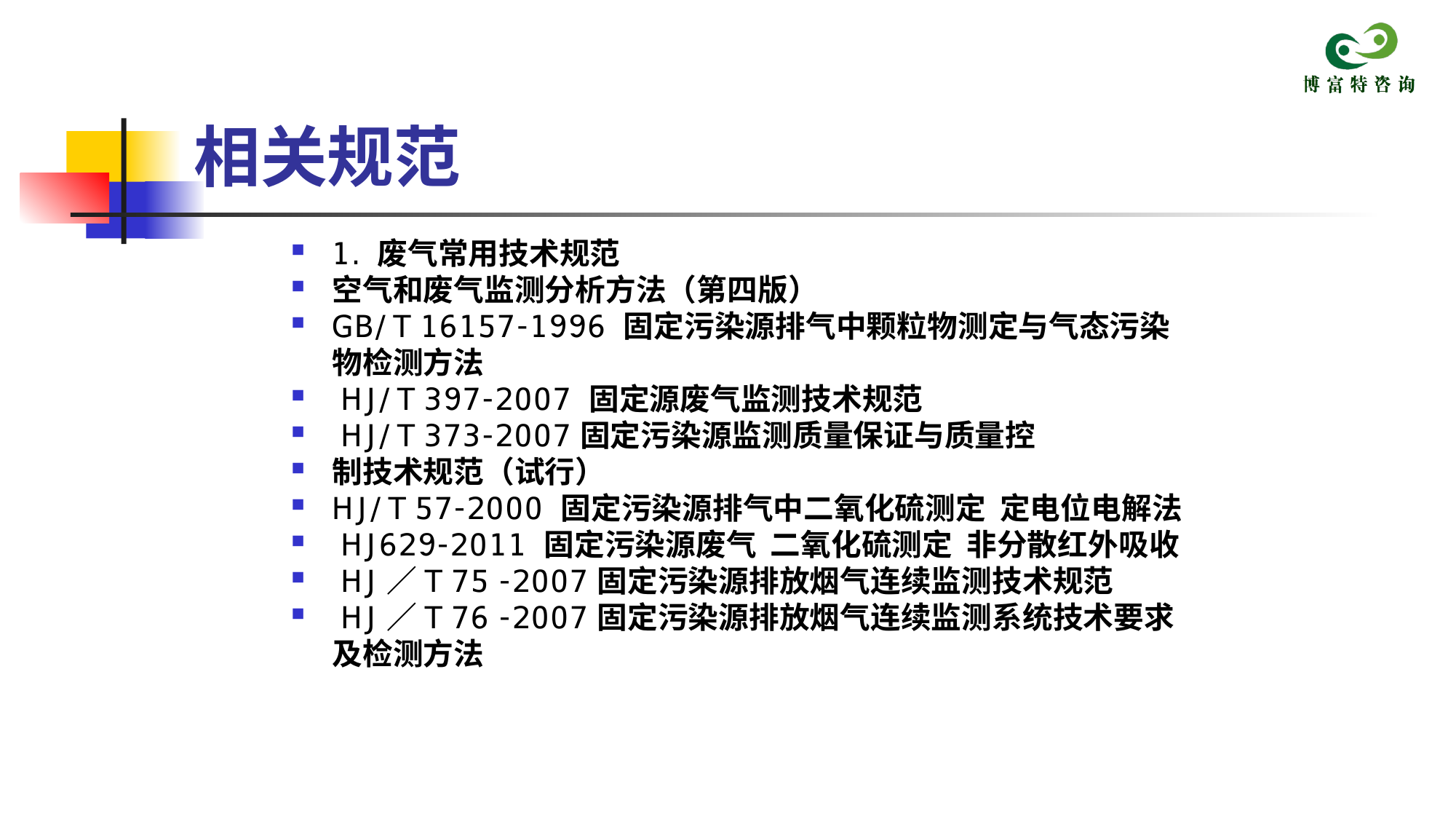

# 相关规范
1. 废气常用技术规范
空气和废气监测分析方法（第四版）
GB/T 16157-1996 固定污染源排气中颗粒物测定与气态污染物检测方法
 HJ/T 397-2007 固定源废气监测技术规范
 HJ/T 373-2007固定污染源监测质量保证与质量控
制技术规范（试行）
HJ/T 57-2000 固定污染源排气中二氧化硫测定  定电位电解法
 HJ629-2011 固定污染源废气  二氧化硫测定  非分散红外吸收
 HJ／T 75 -2007固定污染源排放烟气连续监测技术规范
 HJ／T 76 -2007固定污染源排放烟气连续监测系统技术要求及检测方法